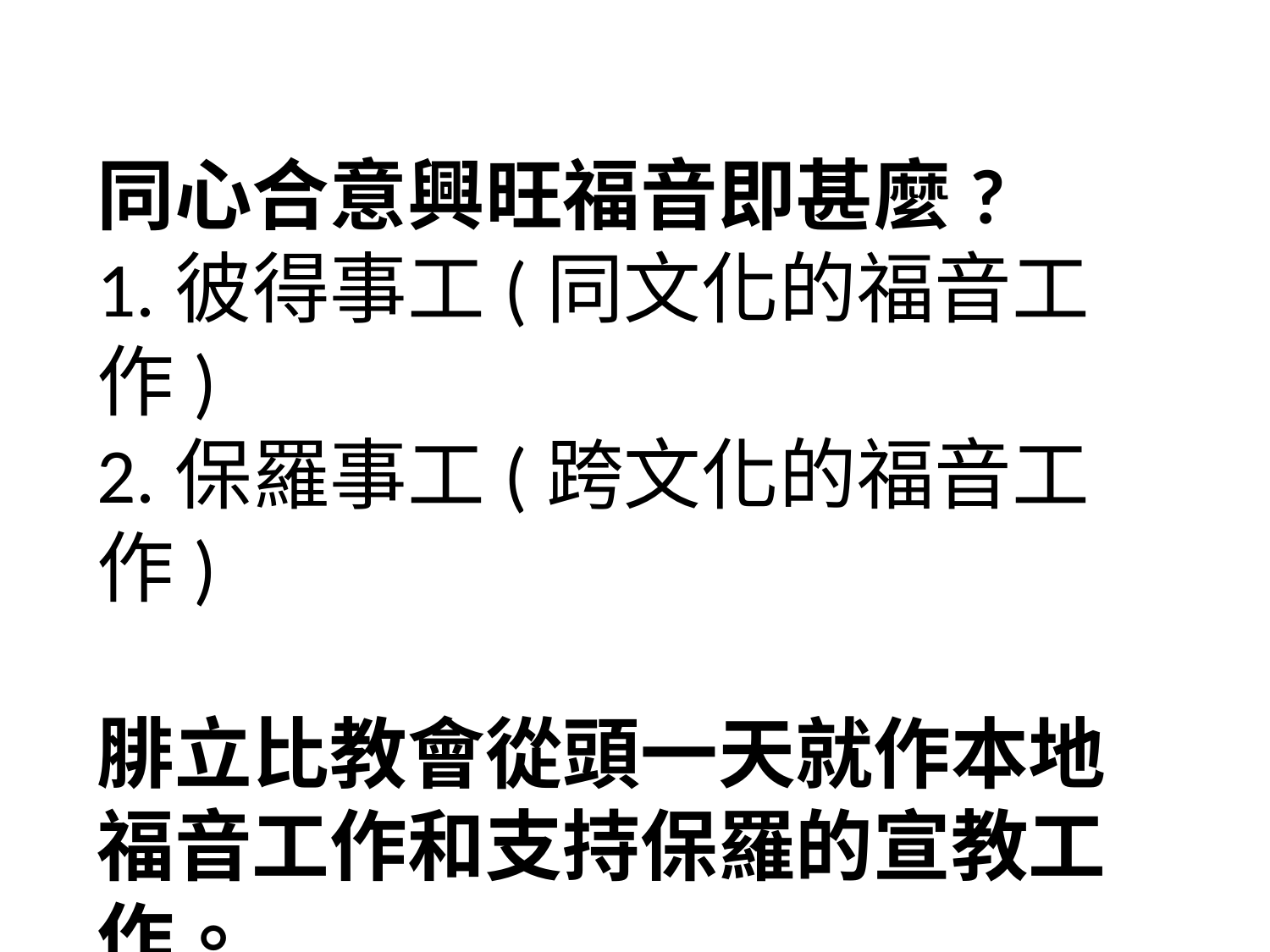

同心合意興旺福音即甚麼?
1.彼得事工(同文化的福音工作)
2.保羅事工(跨文化的福音工作)

腓立比教會從頭一天就作本地福音工作和支持保羅的宣教工作。